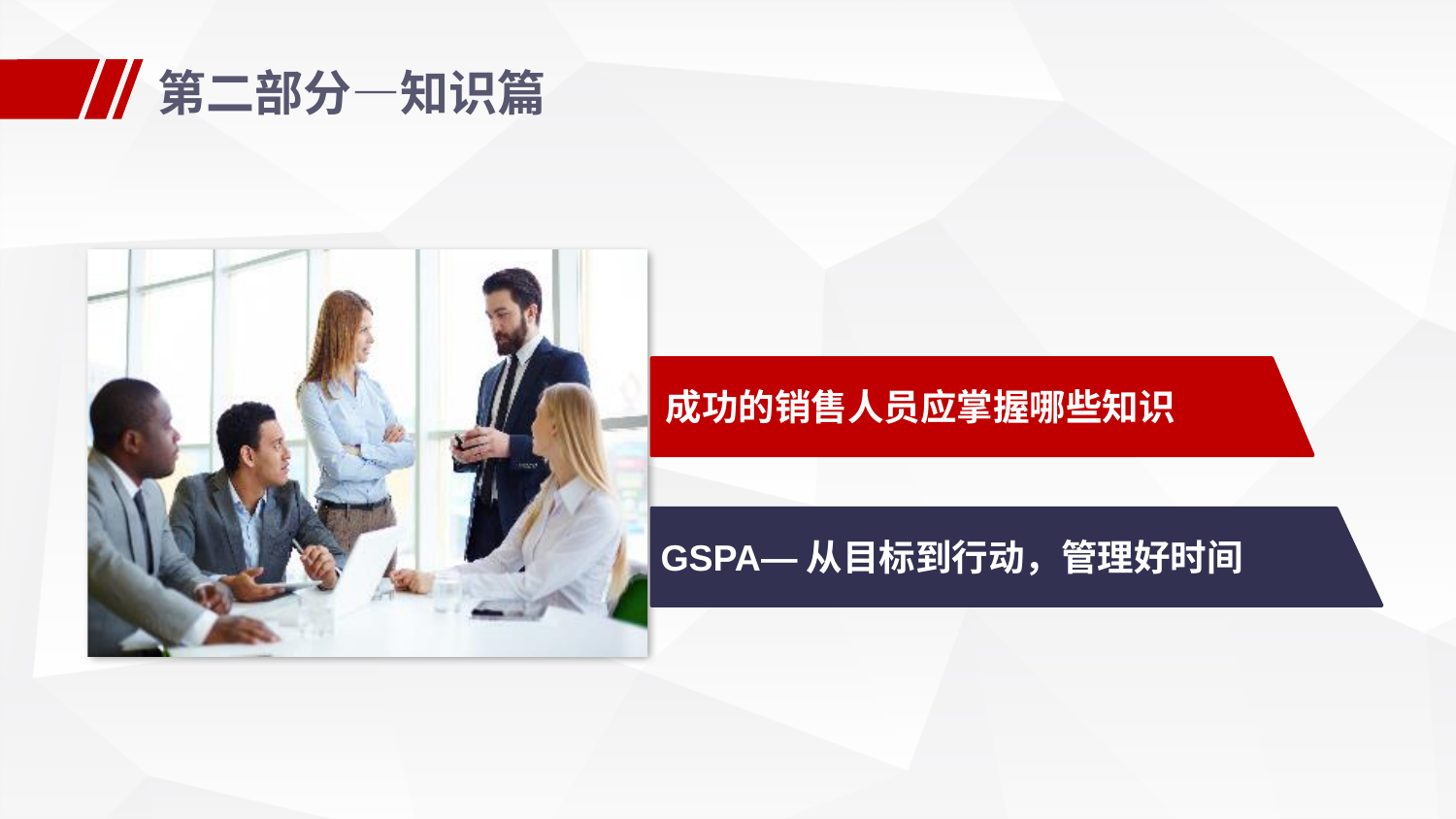

第二部分—知识篇

成功的销售人员应掌握哪些知识

GSPA—从目标到行动，管理好时间